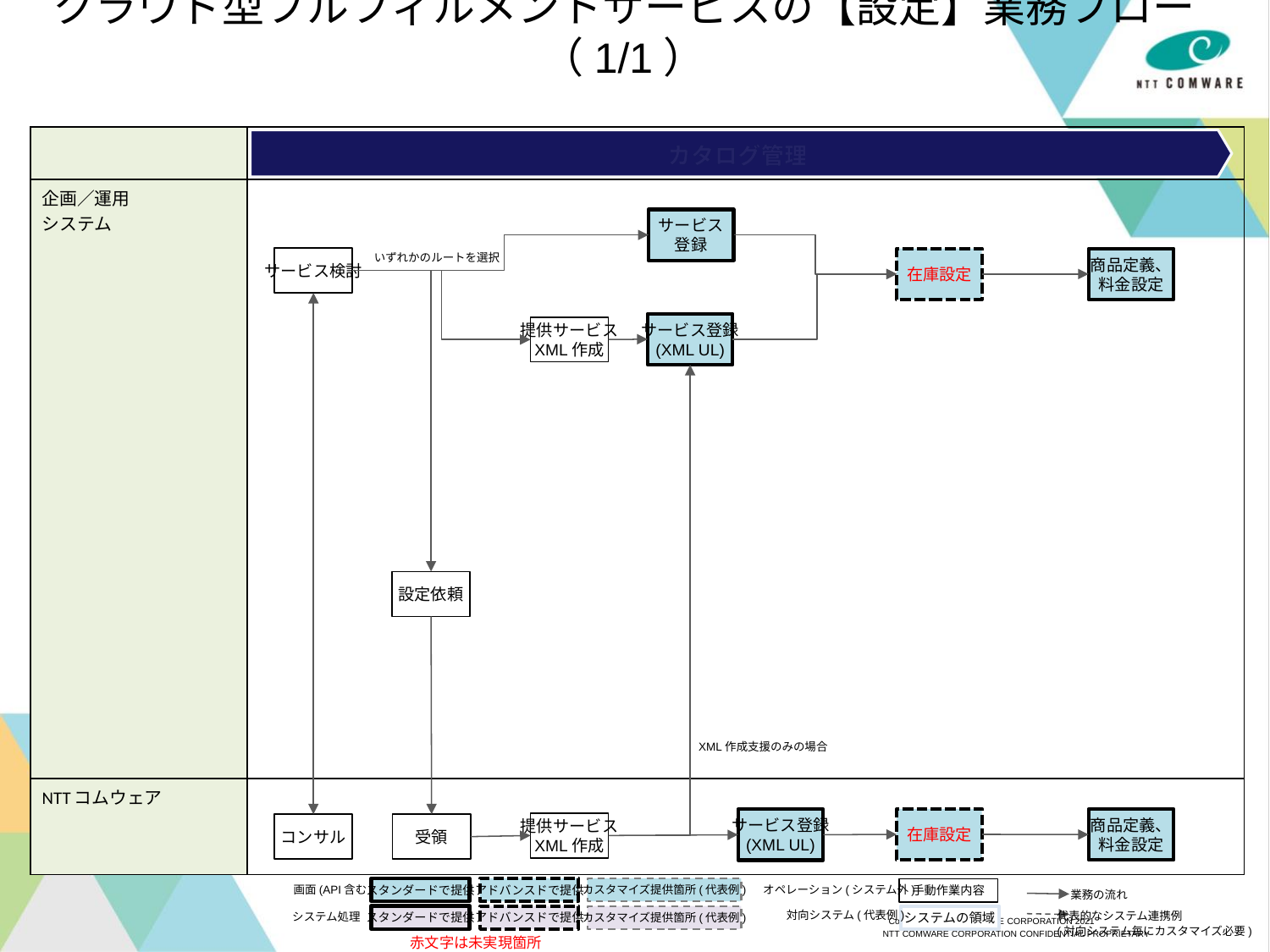

# クラウド型フルフィルメントサービスの【設定】業務フロー（1/1）

|  |  |
| --- | --- |
| 企画／運用 システム |  |
| NTTコムウェア |  |
カタログ管理
サービス
登録
いずれかのルートを選択
サービス検討
在庫設定
商品定義、
料金設定
サービス登録
(XML UL)
提供サービス
XML作成
設定依頼
XML作成支援のみの場合
在庫設定
商品定義、
料金設定
サービス登録
(XML UL)
提供サービス
XML作成
コンサル
受領
画面(API含む)
スタンダードで提供
カスタマイズ提供箇所(代表例)
アドバンスドで提供
オペレーション(システム外)
手動作業内容
業務の流れ
代表的なシステム連携例
(対向システム毎にカスタマイズ必要)
対向システム(代表例)
システム処理
スタンダードで提供
カスタマイズ提供箇所(代表例)
アドバンスドで提供
システムの領域
赤文字は未実現箇所